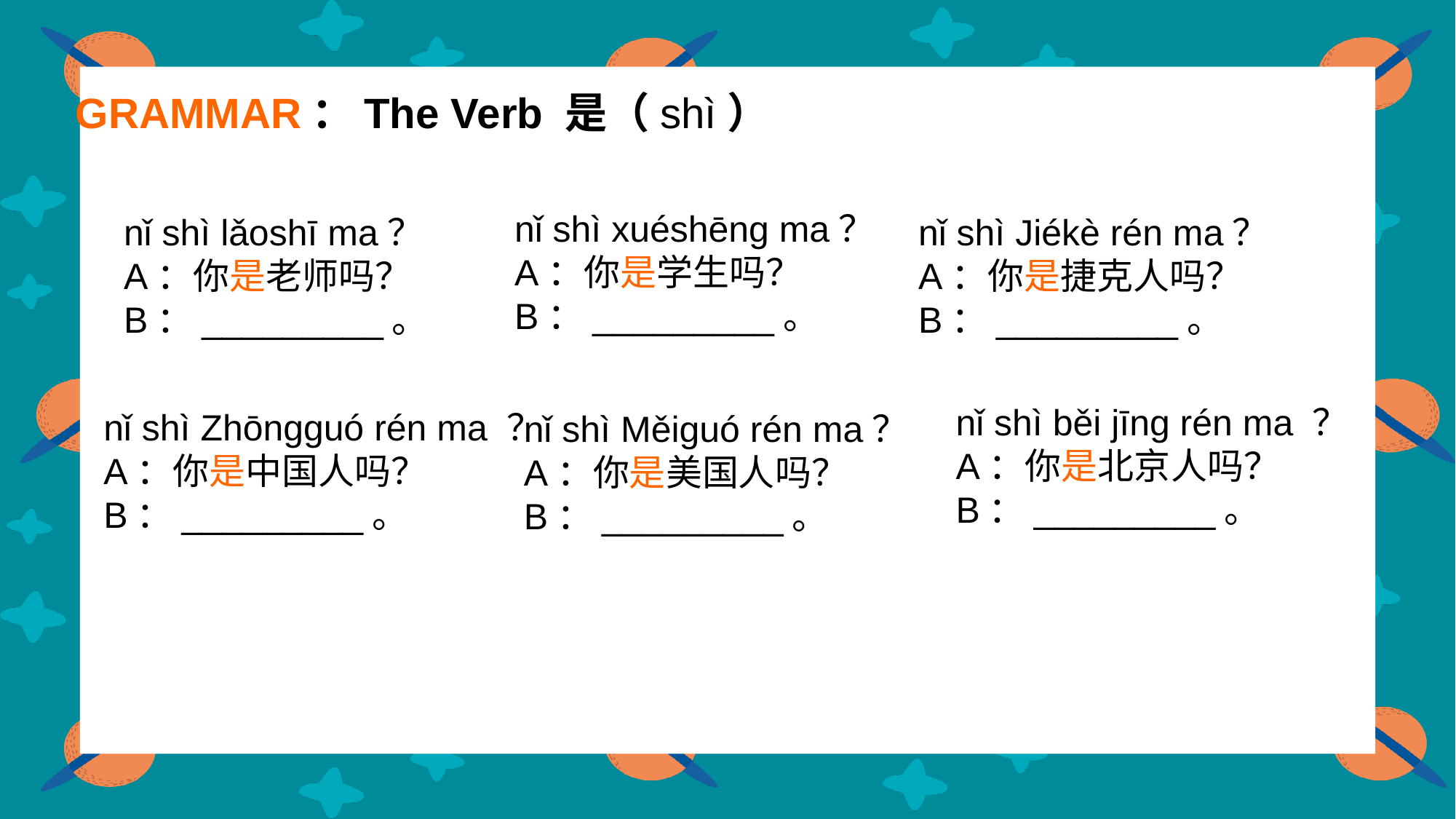

GRAMMAR：The Verb 是（shì）
nǐ shì xuéshēng ma？
A：你是学生吗？
B：_________。
nǐ shì Jiékè rén ma？
A：你是捷克人吗？
B：_________。
nǐ shì lǎoshī ma？
A：你是老师吗？
B：_________。
nǐ shì běi jīng rén ma ？
A：你是北京人吗？
B：_________。
nǐ shì Zhōngguó rén ma ？
A：你是中国人吗？
B：_________。
nǐ shì Měiguó rén ma？
A：你是美国人吗？
B：_________。